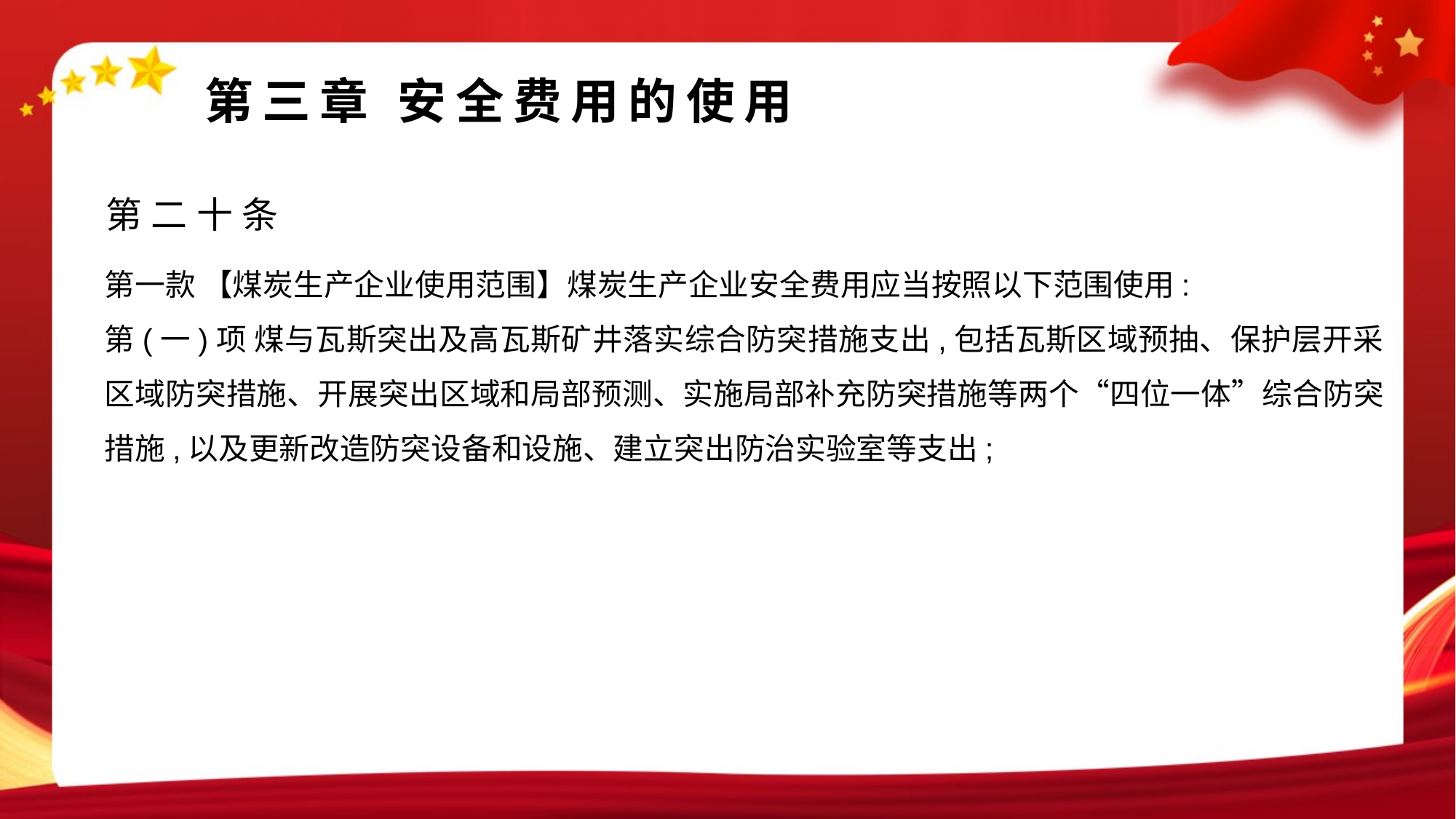

#
第三章 安全费用的使用
第二十条
第一款 【煤炭生产企业使用范围】煤炭生产企业安全费用应当按照以下范围使用:
第(一)项 煤与瓦斯突出及高瓦斯矿井落实综合防突措施支出,包括瓦斯区域预抽、保护层开采区域防突措施、开展突出区域和局部预测、实施局部补充防突措施等两个“四位一体”综合防突措施,以及更新改造防突设备和设施、建立突出防治实验室等支出;